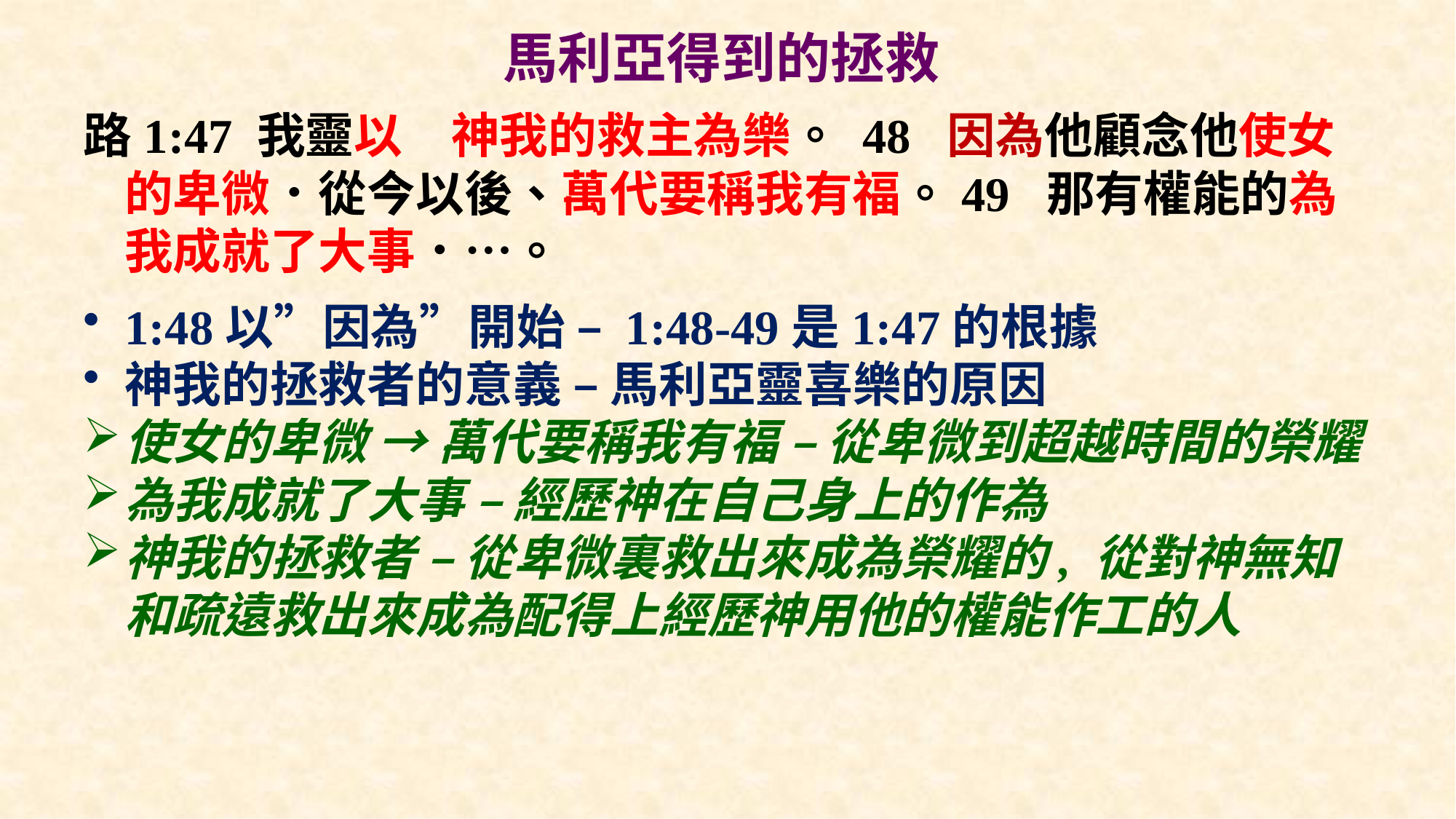

# 馬利亞得到的拯救
路1:47 我靈以　神我的救主為樂。 48  因為他顧念他使女的卑微．從今以後、萬代要稱我有福。49  那有權能的為我成就了大事．…。
1:48以”因為”開始 – 1:48-49是1:47的根據
神我的拯救者的意義 – 馬利亞靈喜樂的原因
使女的卑微 → 萬代要稱我有福 – 從卑微到超越時間的榮耀
為我成就了大事 – 經歷神在自己身上的作為
神我的拯救者 – 從卑微裏救出來成為榮耀的, 從對神無知和疏遠救出來成為配得上經歷神用他的權能作工的人